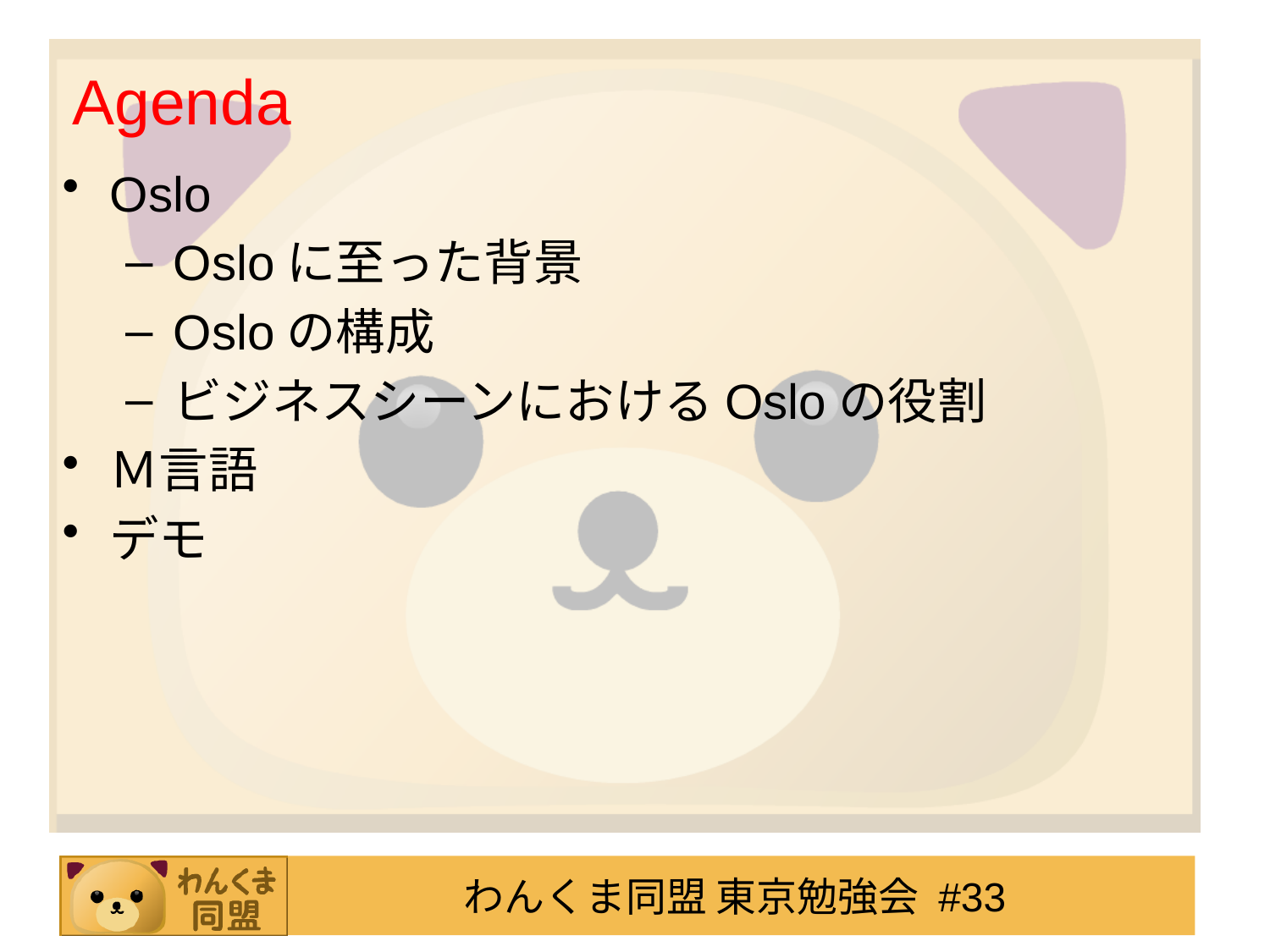

# Agenda
Oslo
Osloに至った背景
Osloの構成
ビジネスシーンにおけるOsloの役割
Ｍ言語
デモ